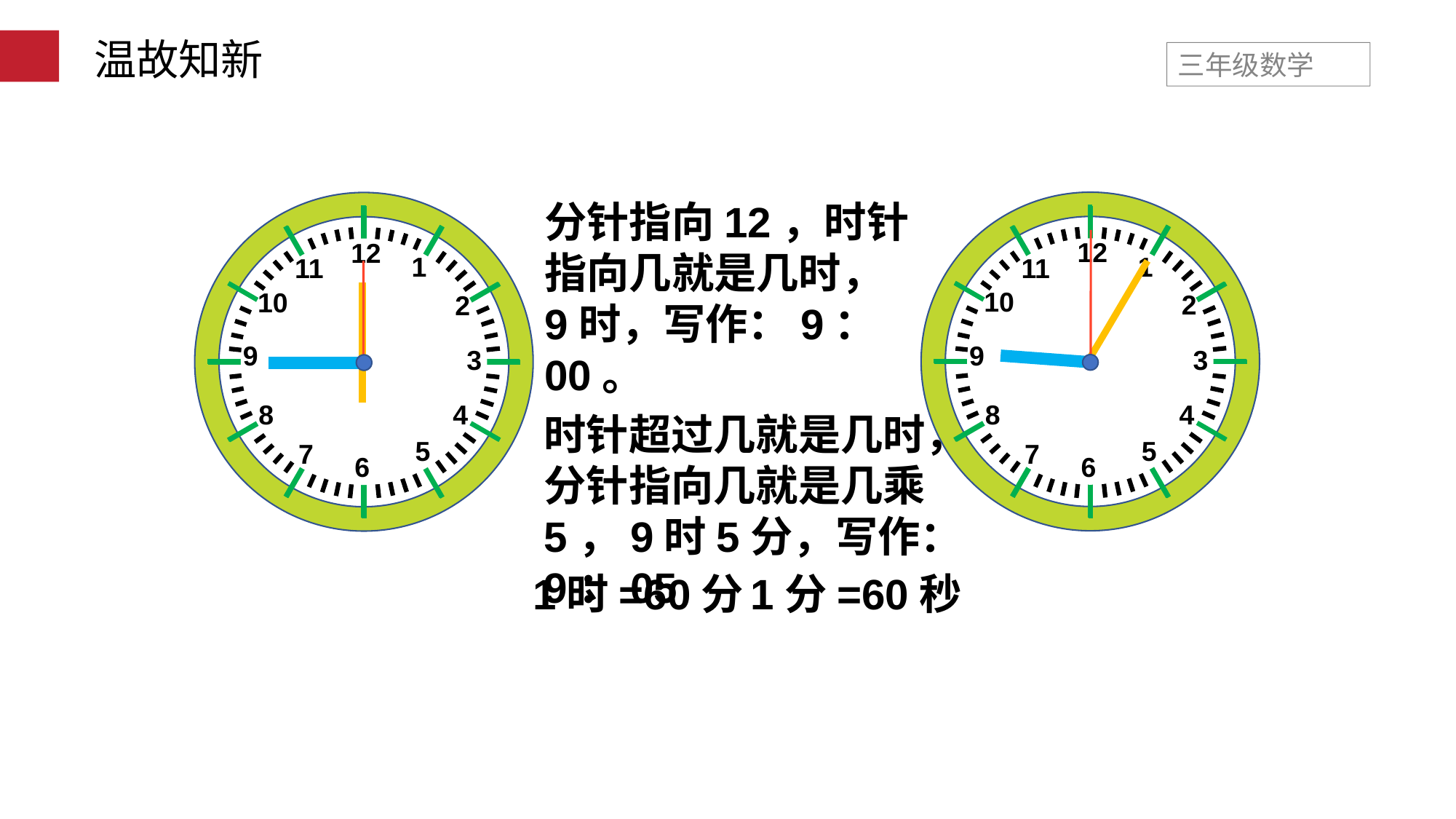

温故知新
分针指向12，时针指向几就是几时，9时，写作：9：00。

12

1
11
10
2
9
3
4
8
5
7
6

12

1
11
10
2
9
3
4
8
5
7
6

时针超过几就是几时，分针指向几就是几乘5，9时5分，写作：9：05
1分=60秒
1时=60分